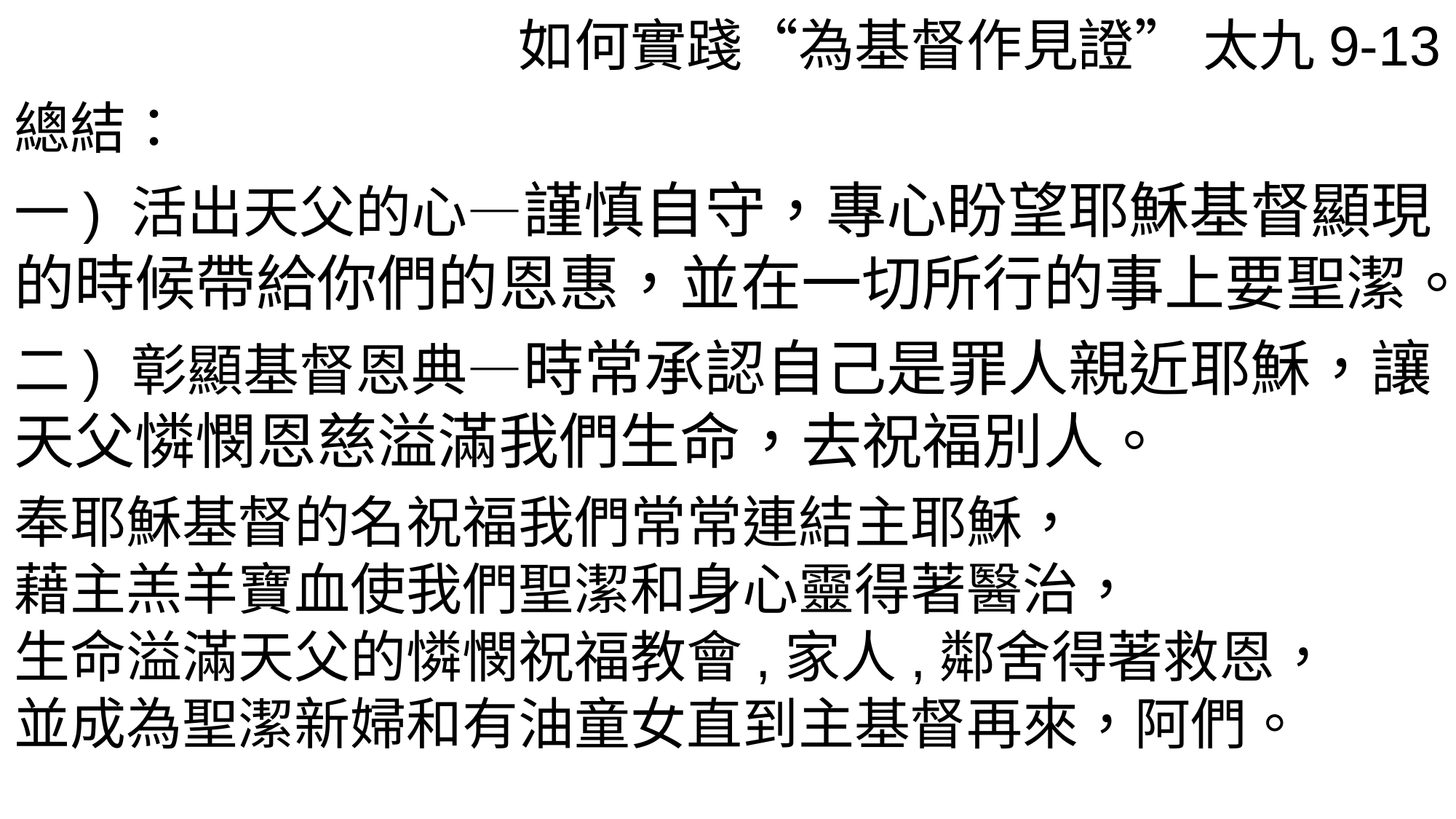

如何實踐“為基督作見證” 太九9-13
總結：
一) 活出天父的心—謹慎自守，專心盼望耶穌基督顯現的時候帶給你們的恩惠，並在一切所行的事上要聖潔。
二) 彰顯基督恩典—時常承認自己是罪人親近耶穌，讓天父憐憫恩慈溢滿我們生命，去祝福別人。
奉耶穌基督的名祝福我們常常連結主耶穌，
藉主羔羊寶血使我們聖潔和身心靈得著醫治，
生命溢滿天父的憐憫祝福教會,家人,鄰舍得著救恩，
並成為聖潔新婦和有油童女直到主基督再來，阿們。